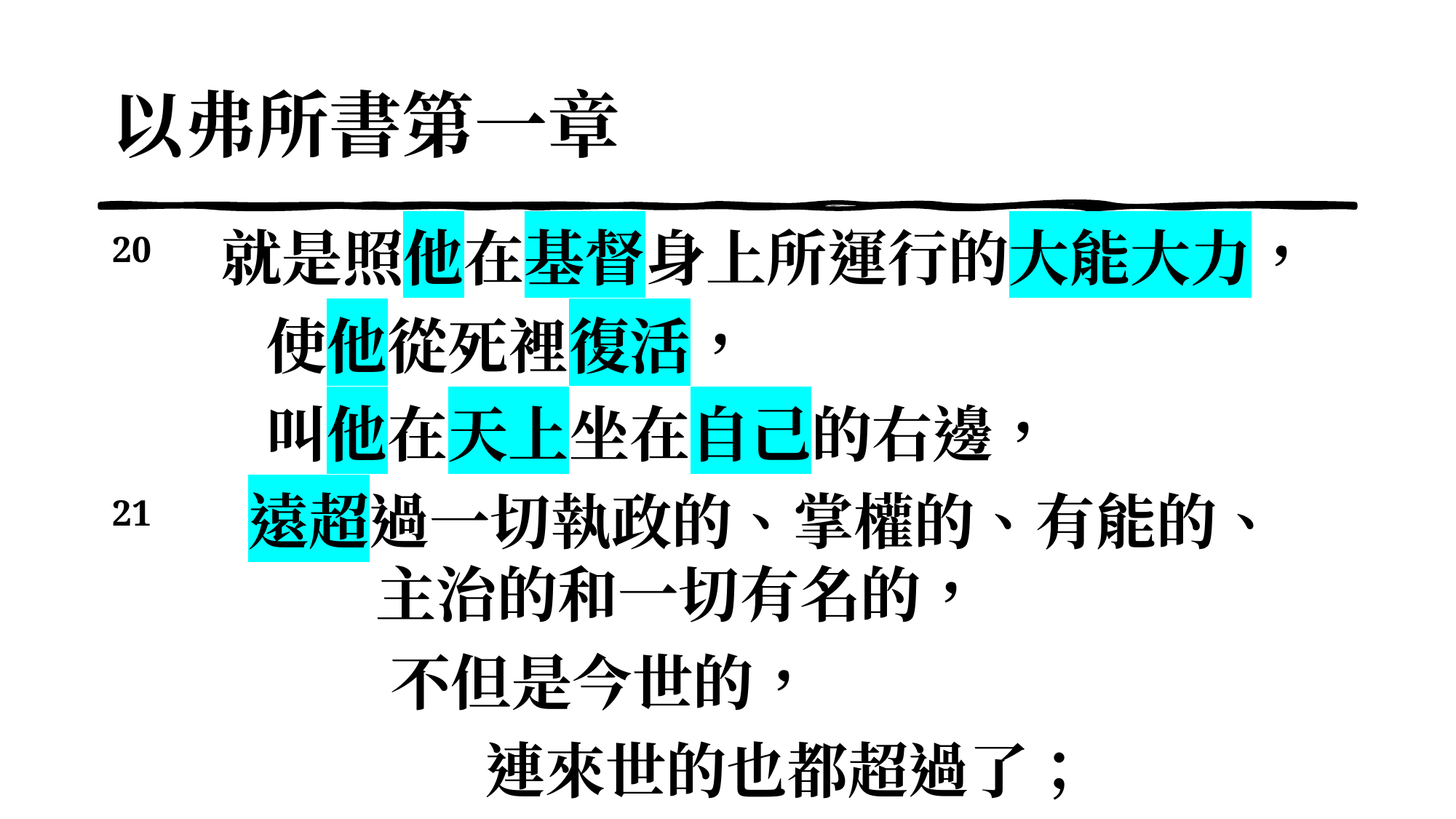

# 以弗所書第一章
20	就是照他在基督身上所運行的大能大力，
	  使他從死裡復活，
	  叫他在天上坐在自己的右邊，
21         遠超過一切執政的、掌權的、有能的、			   主治的和一切有名的，
		   不但是今世的，
			  連來世的也都超過了；